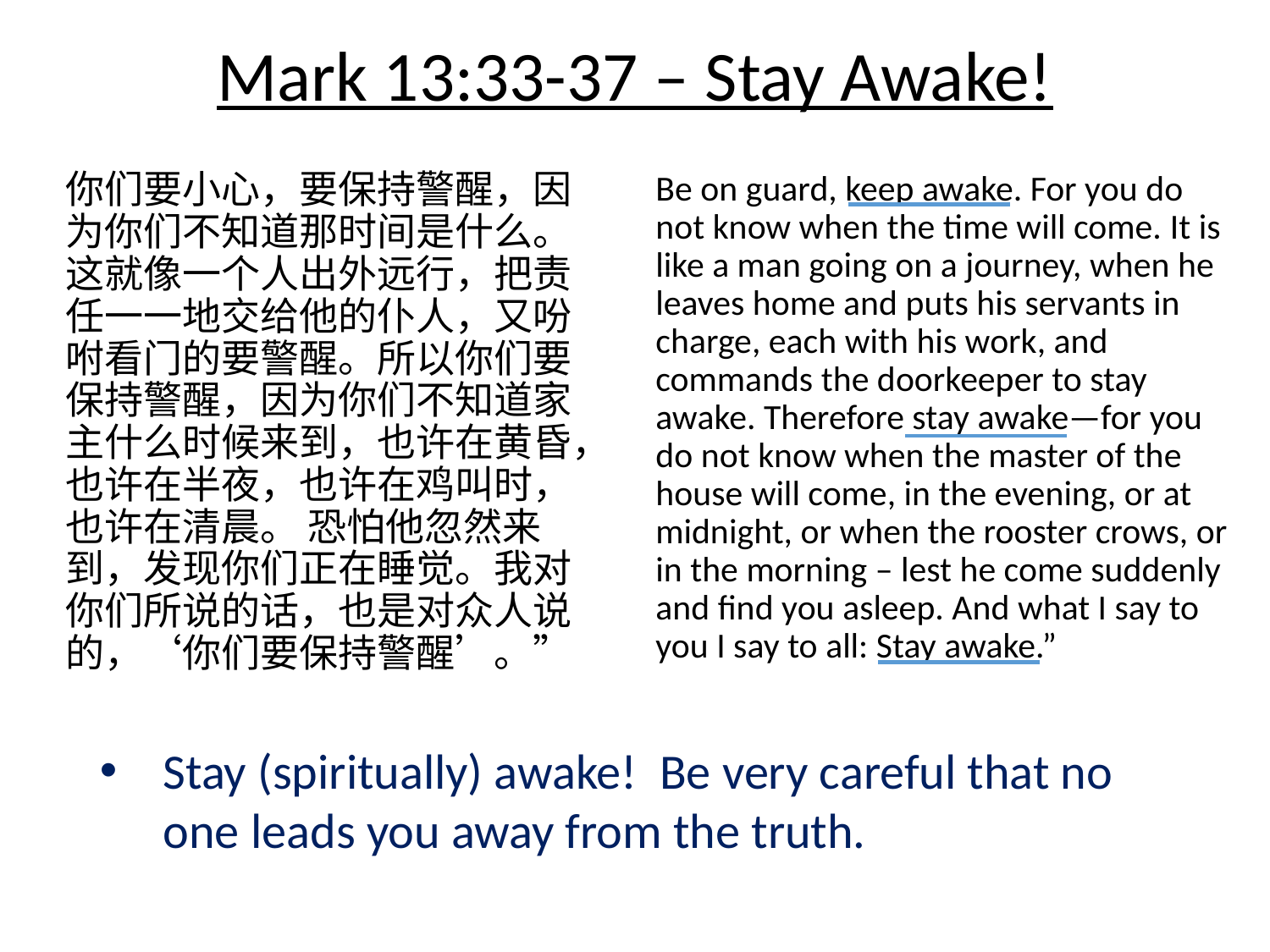

# Mark 13:33-37 – Stay Awake!
你们要小心，要保持警醒，因为你们不知道那时间是什么。这就像一个人出外远行，把责任一一地交给他的仆人，又吩咐看门的要警醒。所以你们要保持警醒，因为你们不知道家主什么时候来到，也许在黄昏，也许在半夜，也许在鸡叫时，也许在清晨。 恐怕他忽然来到，发现你们正在睡觉。我对你们所说的话，也是对众人说的，‘你们要保持警醒’。”
​Be on guard, keep awake. For you do not know when the time will come. ​It is like a man going on a journey, when he leaves home and puts his servants in charge, each with his work, and commands the doorkeeper to stay awake. ​Therefore stay awake—for you do not know when the master of the house will come, in the evening, or at midnight, or when the rooster crows, or in the morning – lest he come suddenly and find you asleep. And what I say to you I say to all: Stay awake.”
Stay (spiritually) awake!  Be very careful that no one leads you away from the truth.